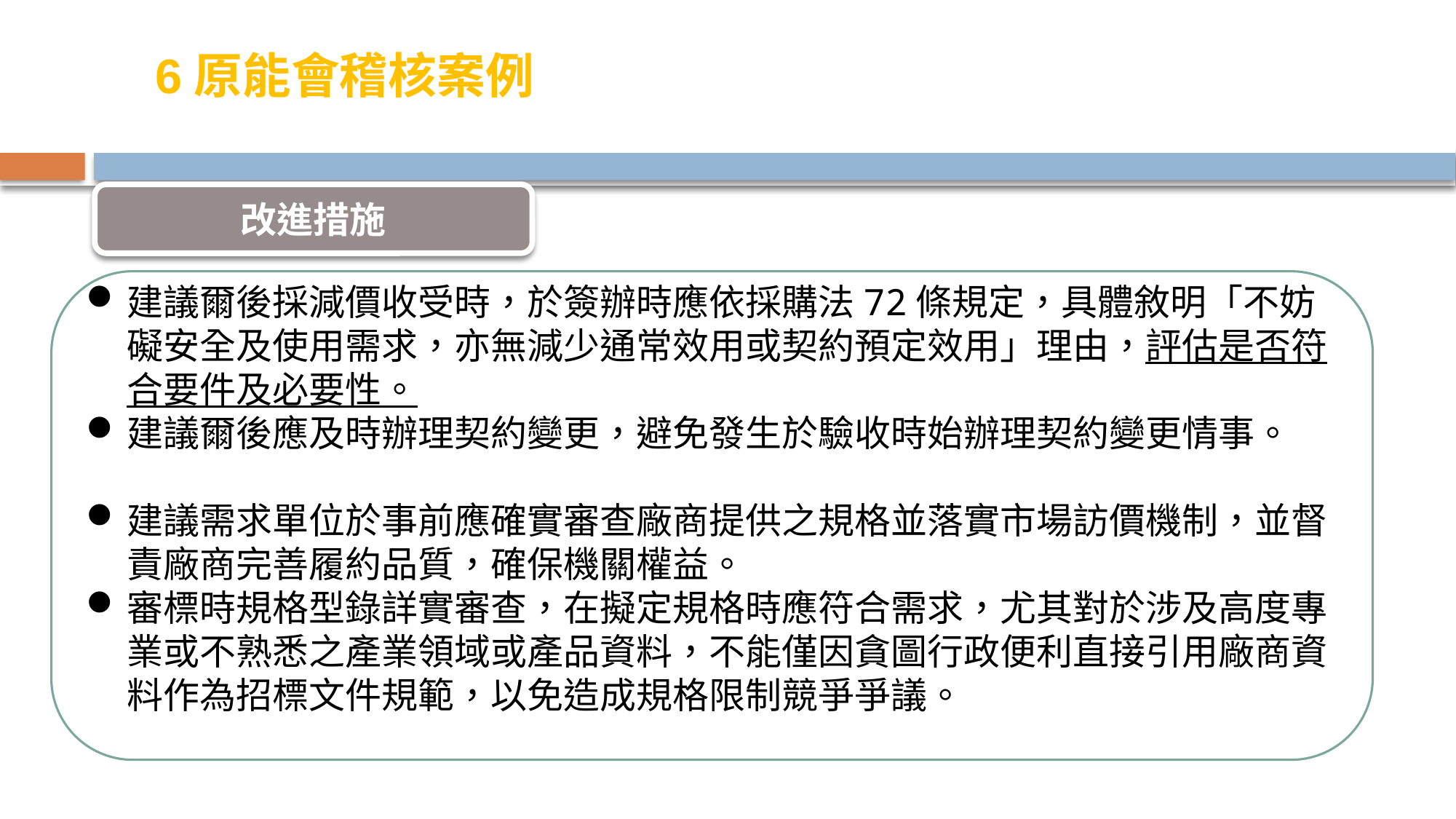

6原能會稽核案例

改進措施
建議爾後採減價收受時，於簽辦時應依採購法72條規定，具體敘明「不妨礙安全及使用需求，亦無減少通常效用或契約預定效用」理由，評估是否符合要件及必要性。
建議爾後應及時辦理契約變更，避免發生於驗收時始辦理契約變更情事。

建議需求單位於事前應確實審查廠商提供之規格並落實市場訪價機制，並督責廠商完善履約品質，確保機關權益。
審標時規格型錄詳實審查，在擬定規格時應符合需求，尤其對於涉及高度專業或不熟悉之產業領域或產品資料，不能僅因貪圖行政便利直接引用廠商資料作為招標文件規範，以免造成規格限制競爭爭議。